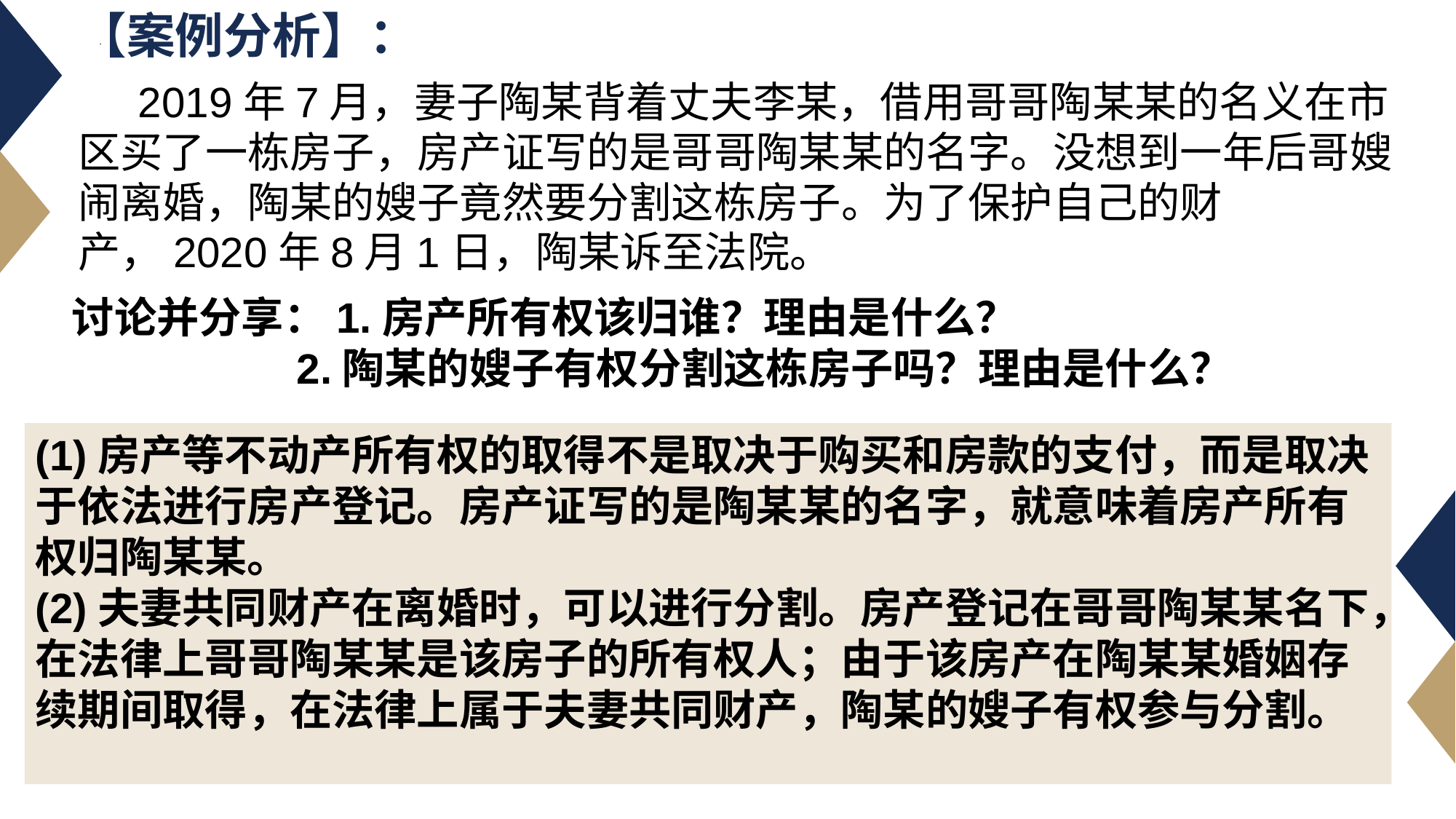

【案例分析】：
  2019年7月，妻子陶某背着丈夫李某，借用哥哥陶某某的名义在市区买了一栋房子，房产证写的是哥哥陶某某的名字。没想到一年后哥嫂闹离婚，陶某的嫂子竟然要分割这栋房子。为了保护自己的财产，2020年8月1日，陶某诉至法院。
讨论并分享：1.房产所有权该归谁？理由是什么？
                   2.陶某的嫂子有权分割这栋房子吗？理由是什么？
(1)房产等不动产所有权的取得不是取决于购买和房款的支付，而是取决于依法进行房产登记。房产证写的是陶某某的名字，就意味着房产所有权归陶某某。
(2)夫妻共同财产在离婚时，可以进行分割。房产登记在哥哥陶某某名下，在法律上哥哥陶某某是该房子的所有权人；由于该房产在陶某某婚姻存续期间取得，在法律上属于夫妻共同财产，陶某的嫂子有权参与分割。